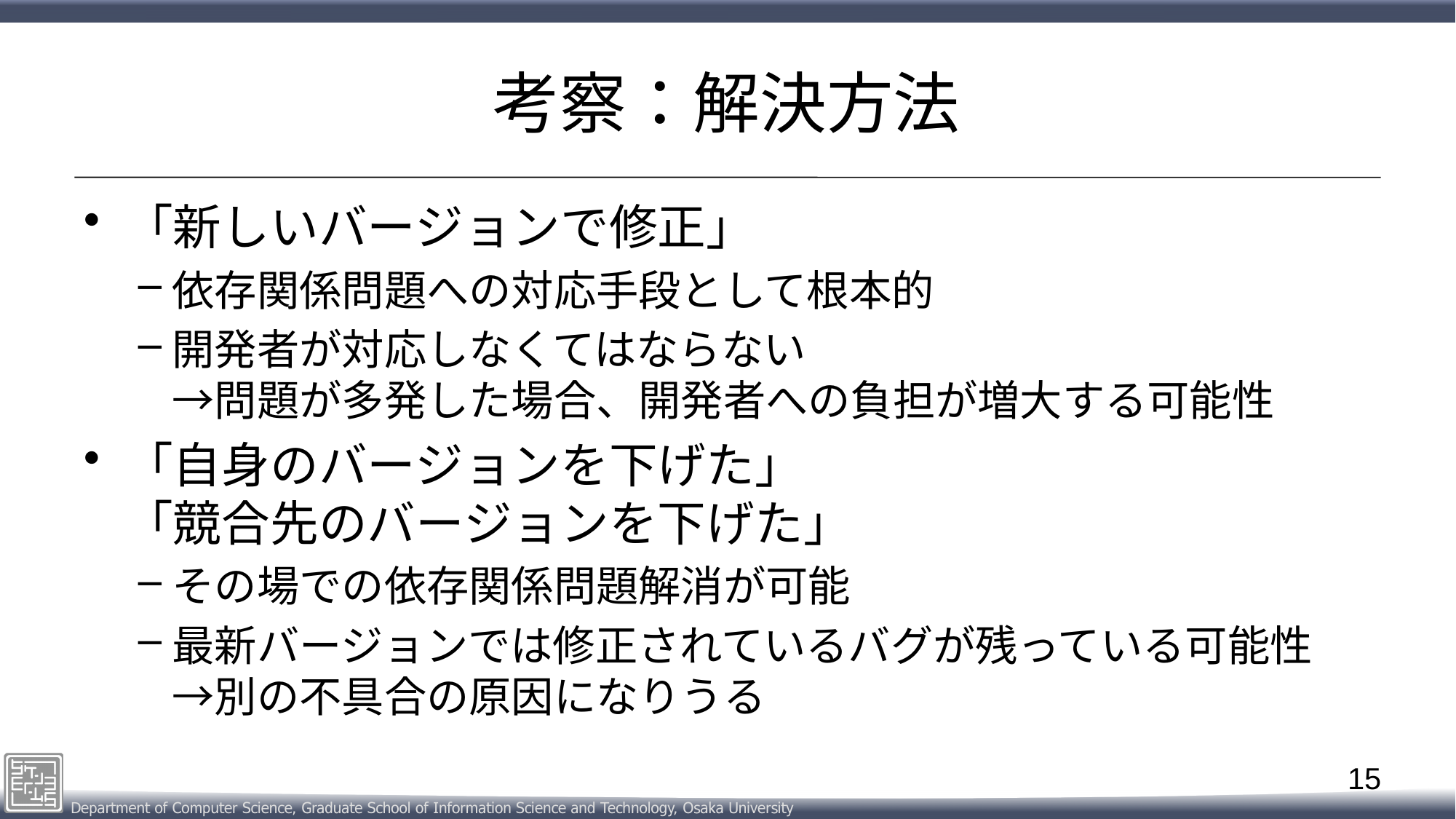

# 考察：解決方法
「新しいバージョンで修正」
依存関係問題への対応手段として根本的
開発者が対応しなくてはならない
→問題が多発した場合、開発者への負担が増大する可能性
「自身のバージョンを下げた」
「競合先のバージョンを下げた」
その場での依存関係問題解消が可能
最新バージョンでは修正されているバグが残っている可能性
→別の不具合の原因になりうる
15